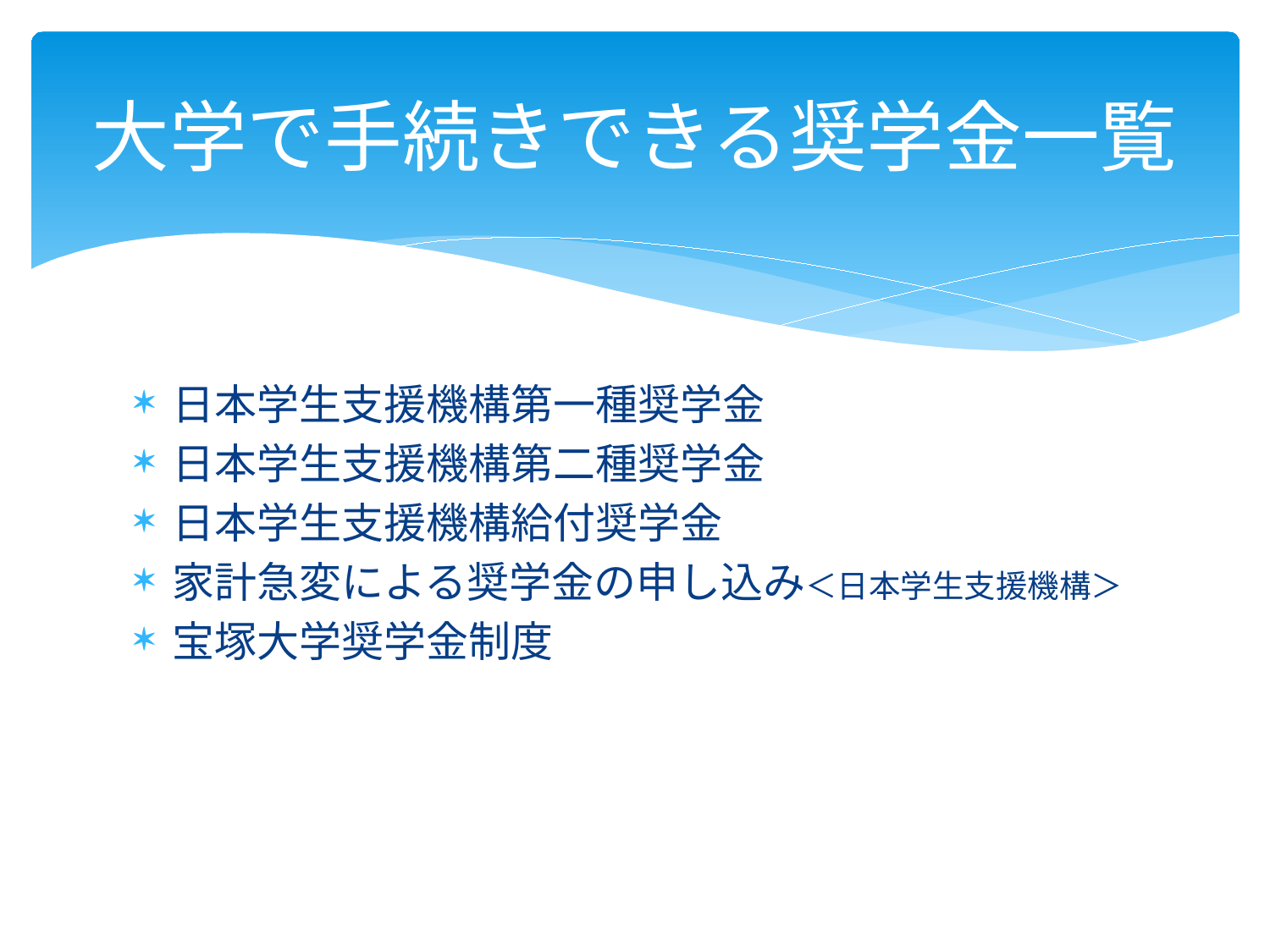

# 大学で手続きできる奨学金一覧
日本学生支援機構第一種奨学金
日本学生支援機構第二種奨学金
日本学生支援機構給付奨学金
家計急変による奨学金の申し込み＜日本学生支援機構＞
宝塚大学奨学金制度